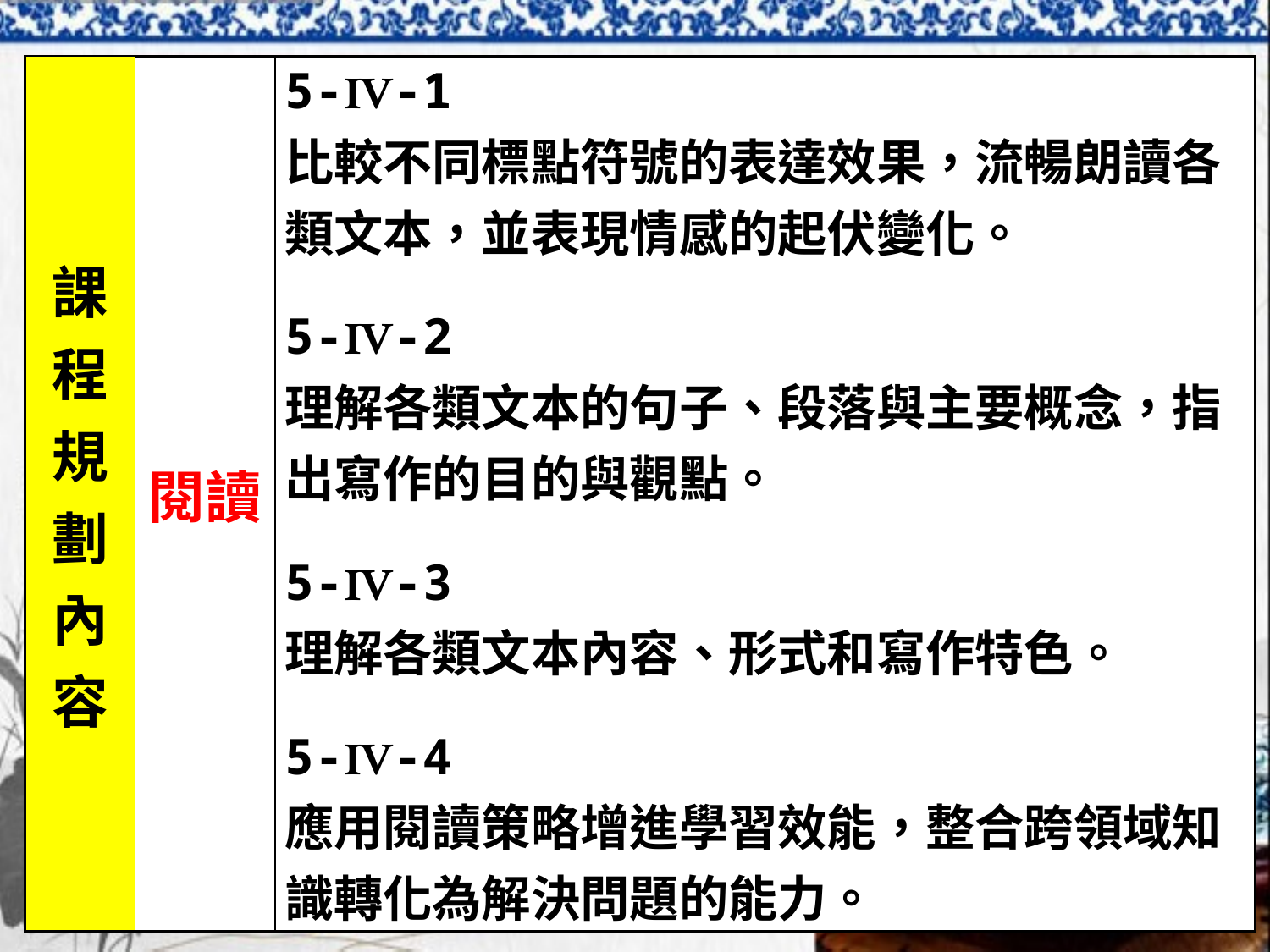

| 課程 規劃內容 | 閱讀 | 5-Ⅳ-1 比較不同標點符號的表達效果，流暢朗讀各 類文本，並表現情感的起伏變化。 5-Ⅳ-2 理解各類文本的句子、段落與主要概念，指 出寫作的目的與觀點。 5-Ⅳ-3 理解各類文本內容、形式和寫作特色。 5-Ⅳ-4 應用閱讀策略增進學習效能，整合跨領域知 識轉化為解決問題的能力。 |
| --- | --- | --- |